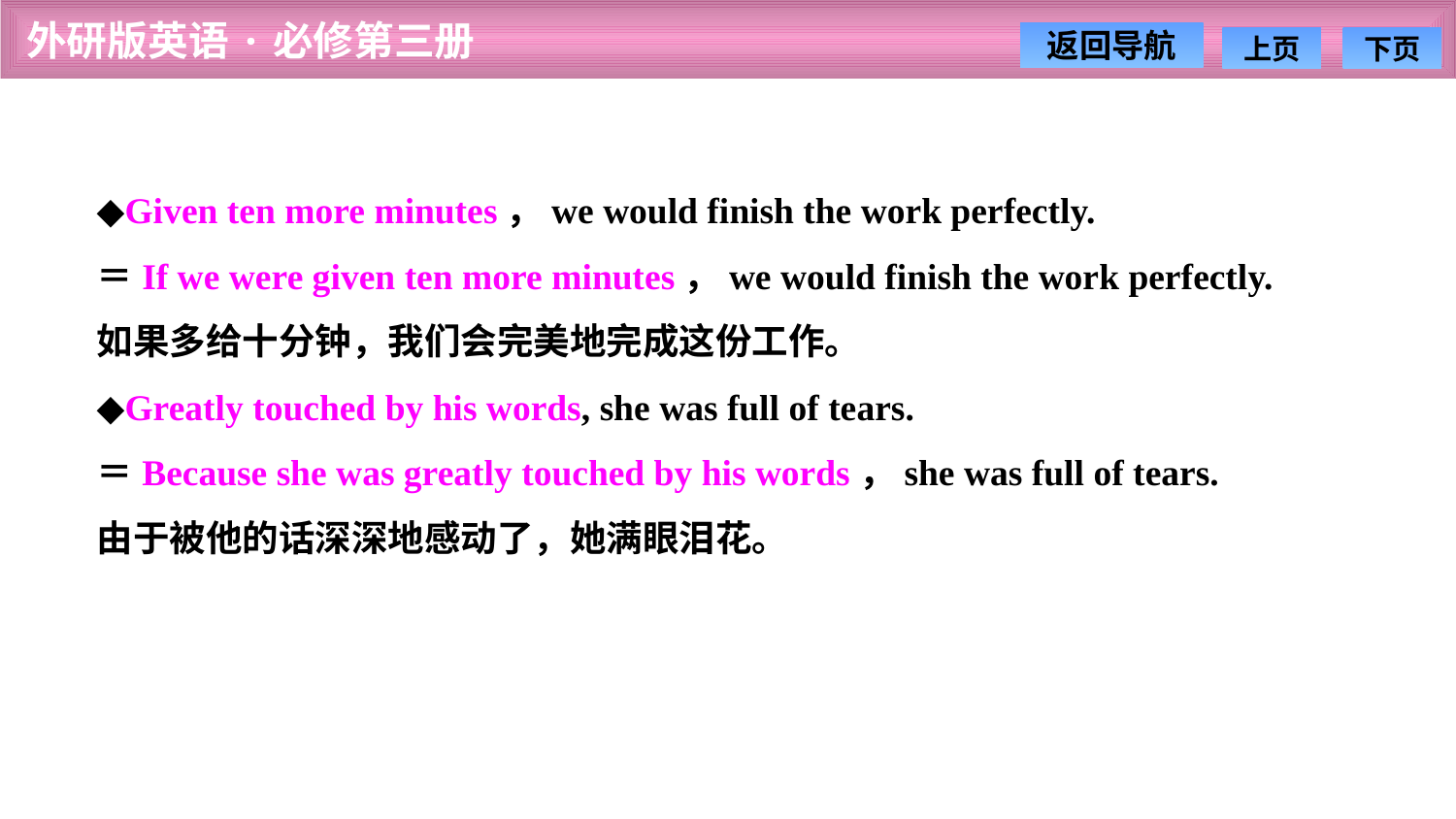

◆Given ten more minutes，we would finish the work perfectly.
＝If we were given ten more minutes，we would finish the work perfectly.
如果多给十分钟，我们会完美地完成这份工作。
◆Greatly touched by his words, she was full of tears.
＝Because she was greatly touched by his words，she was full of tears.
由于被他的话深深地感动了，她满眼泪花。